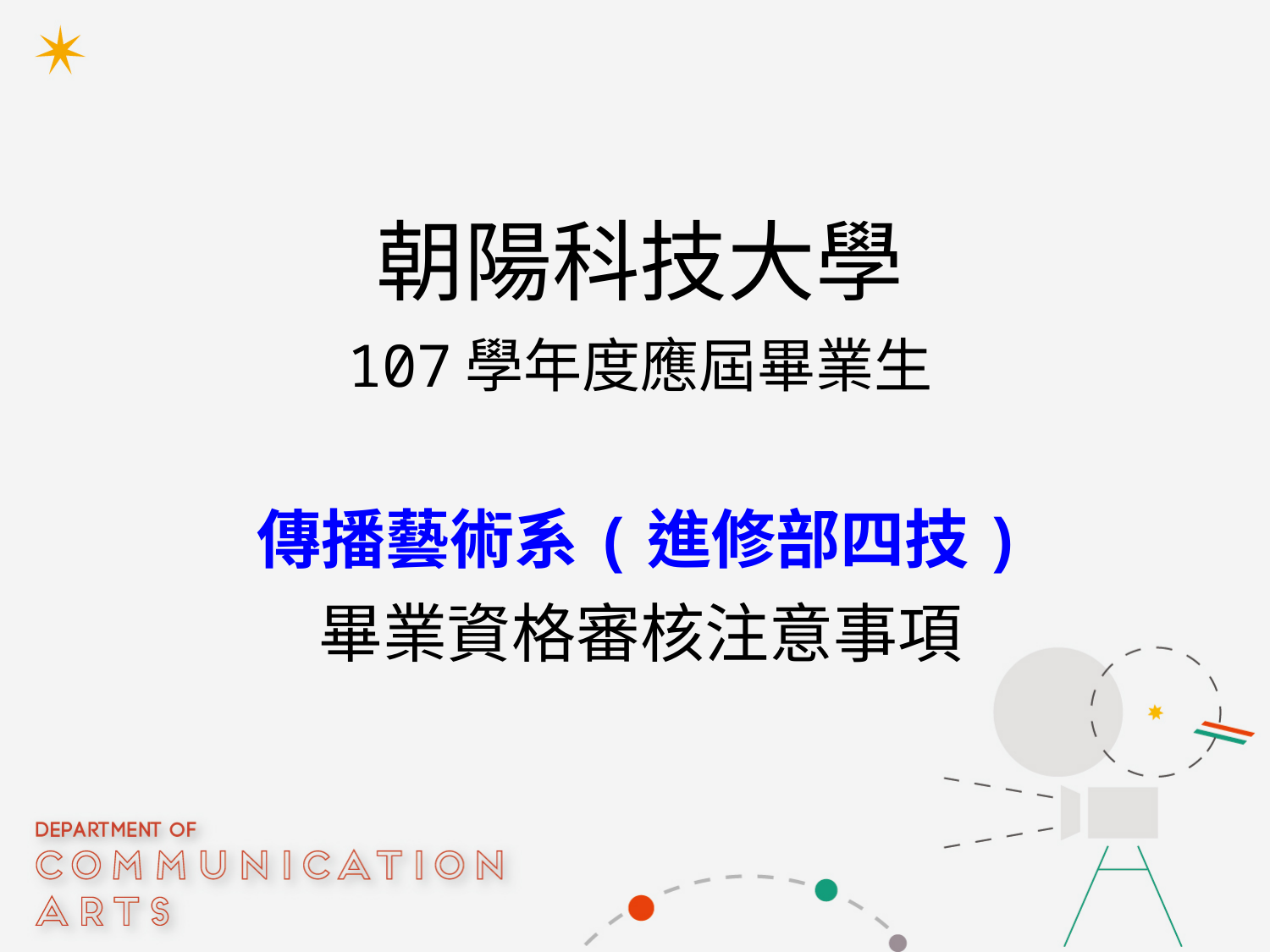

# 朝陽科技大學 107學年度應屆畢業生 傳播藝術系(進修部四技) 畢業資格審核注意事項